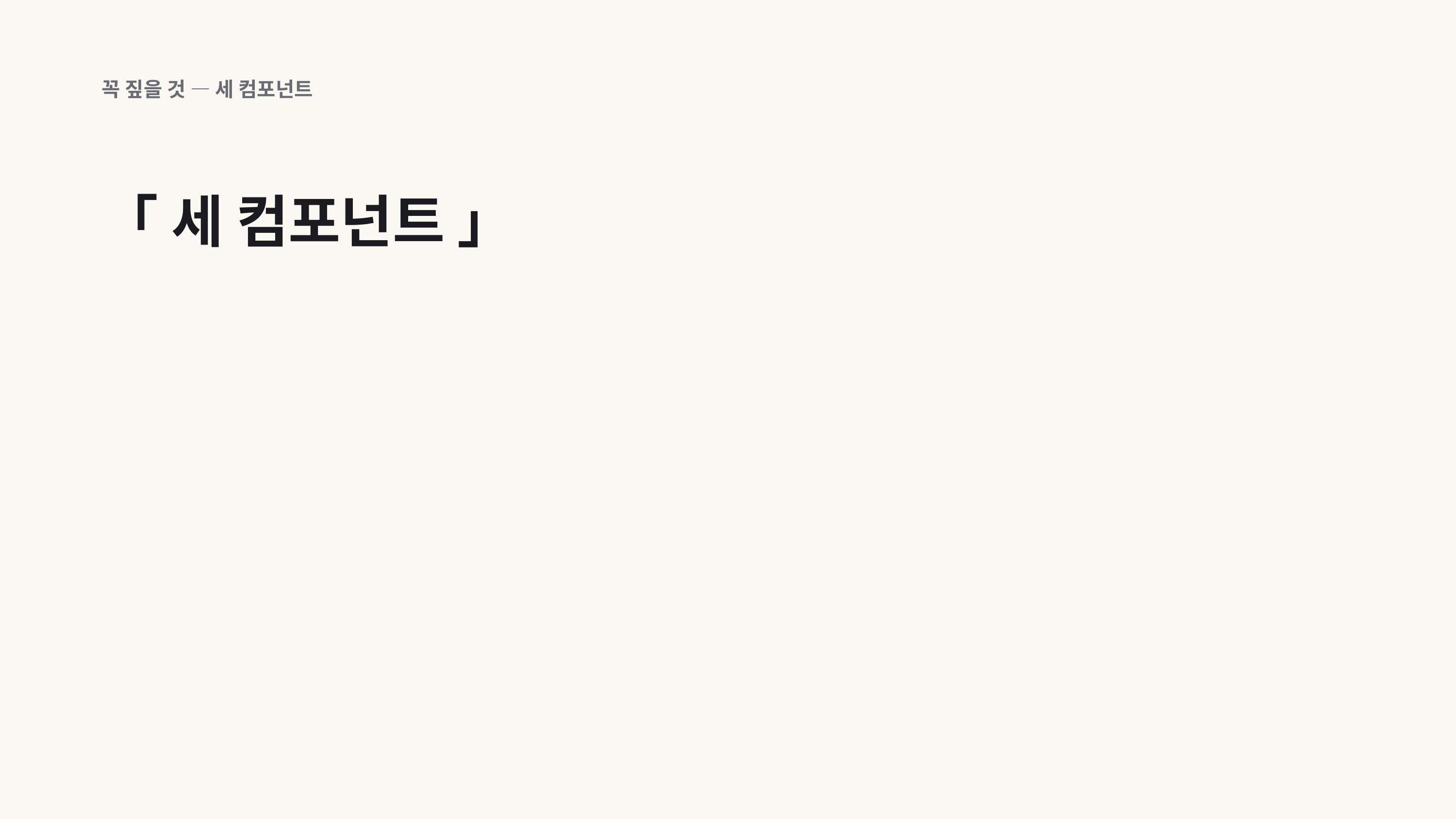

꼭 짚을 것 — 세 컴포넌트
「 세 컴포넌트 」